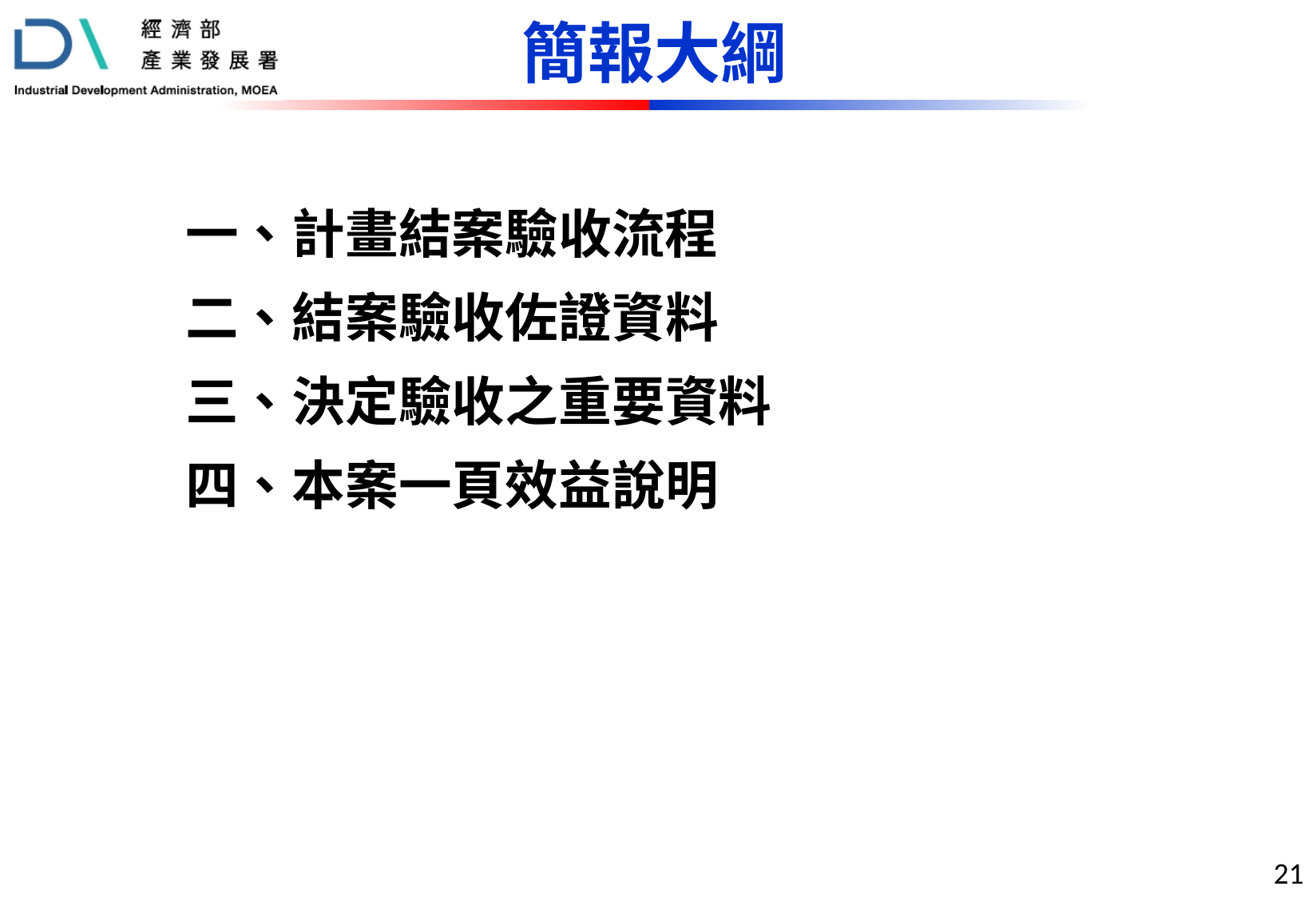

簡報大綱
一、計畫結案驗收流程
二、結案驗收佐證資料
三、決定驗收之重要資料
四、本案一頁效益說明